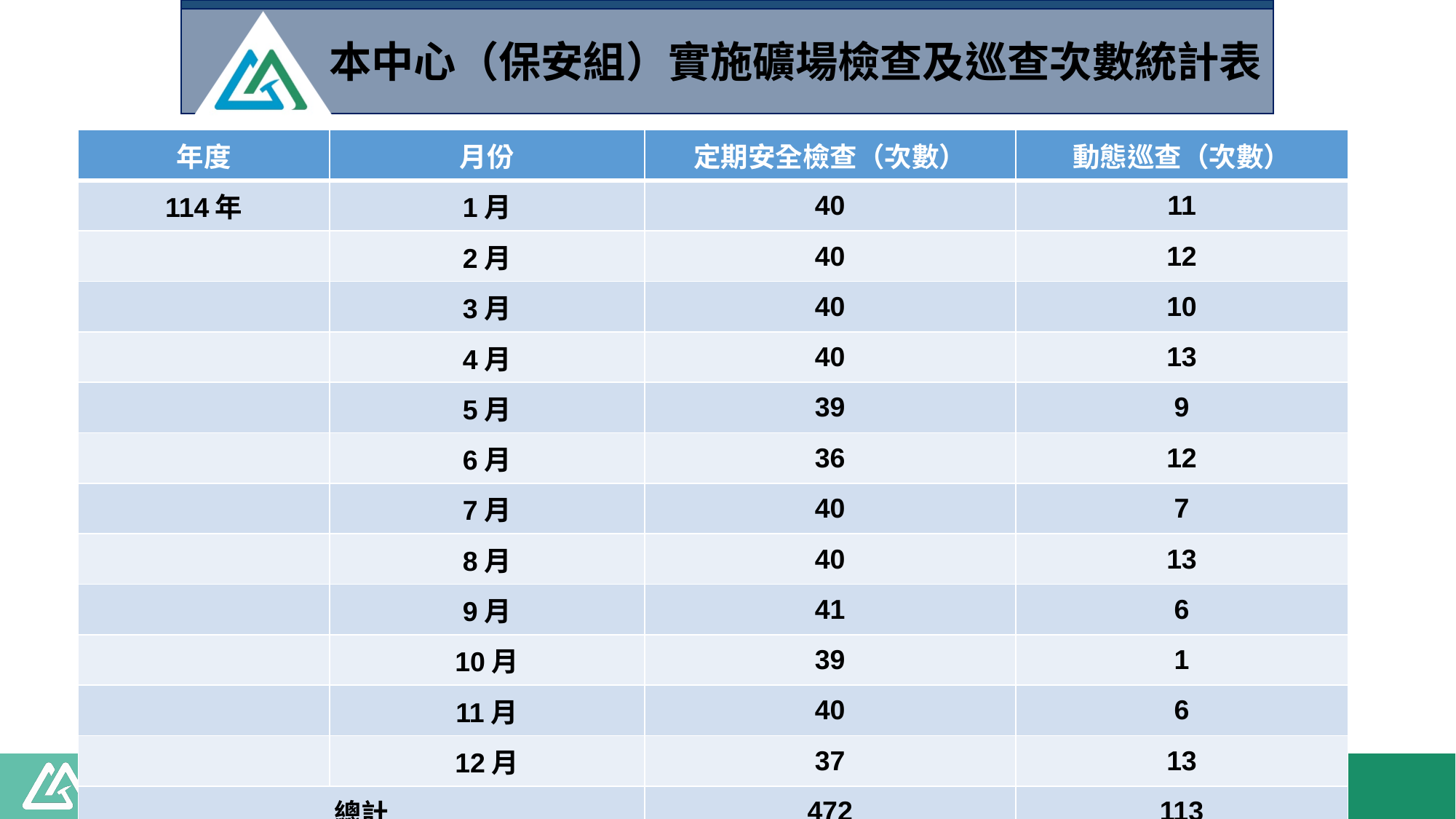

# 本中心（保安組）實施礦場檢查及巡查次數統計表
| 年度 | 月份 | 定期安全檢查（次數） | 動態巡查（次數） |
| --- | --- | --- | --- |
| 114年 | 1月 | 40 | 11 |
|  | 2月 | 40 | 12 |
|  | 3月 | 40 | 10 |
|  | 4月 | 40 | 13 |
|  | 5月 | 39 | 9 |
|  | 6月 | 36 | 12 |
|  | 7月 | 40 | 7 |
|  | 8月 | 40 | 13 |
|  | 9月 | 41 | 6 |
|  | 10月 | 39 | 1 |
|  | 11月 | 40 | 6 |
|  | 12月 | 37 | 13 |
| 總計 |  | 472 | 113 |